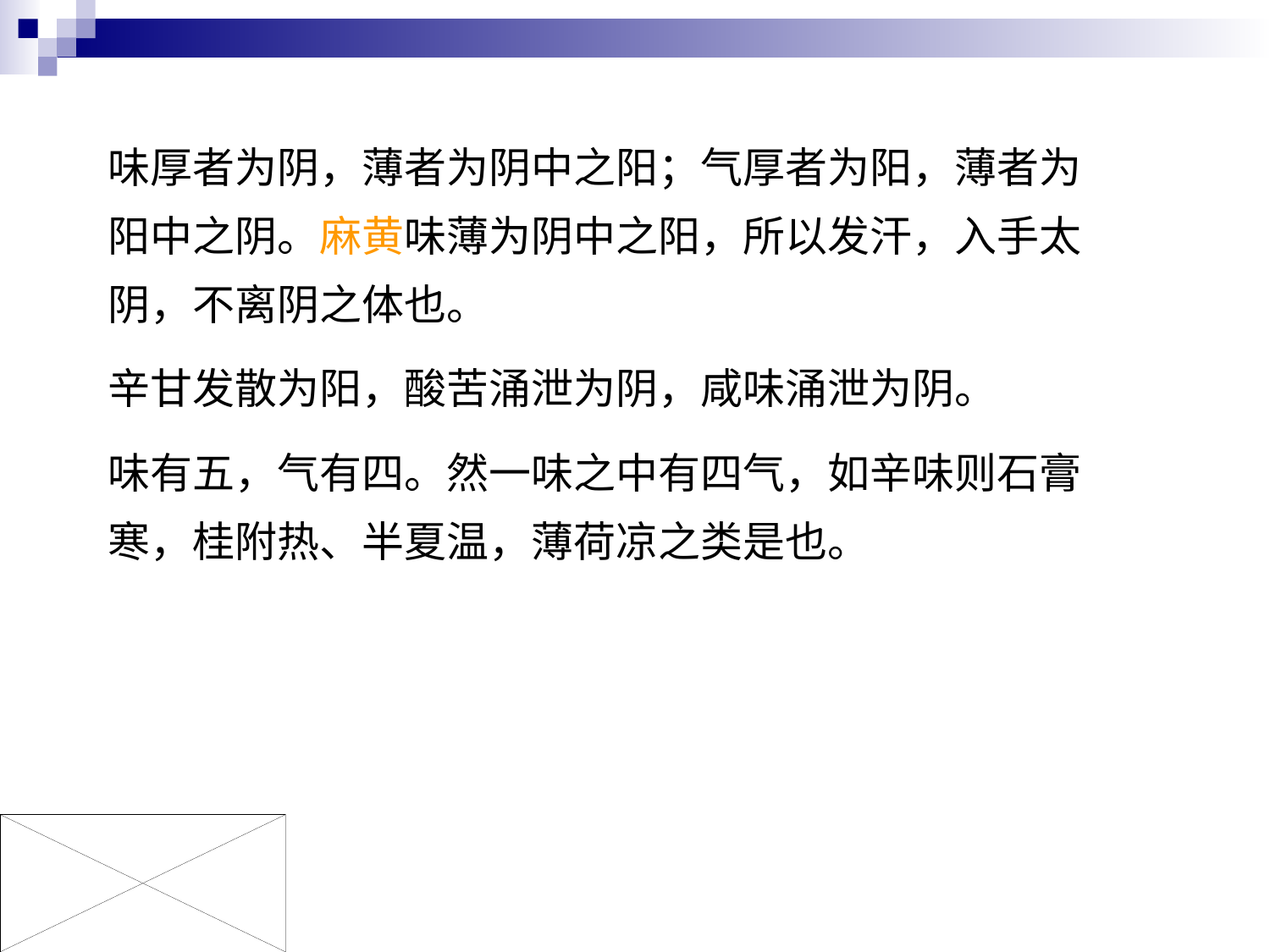

味厚者为阴，薄者为阴中之阳；气厚者为阳，薄者为阳中之阴。麻黄味薄为阴中之阳，所以发汗，入手太阴，不离阴之体也。
辛甘发散为阳，酸苦涌泄为阴，咸味涌泄为阴。
味有五，气有四。然一味之中有四气，如辛味则石膏寒，桂附热、半夏温，薄荷凉之类是也。